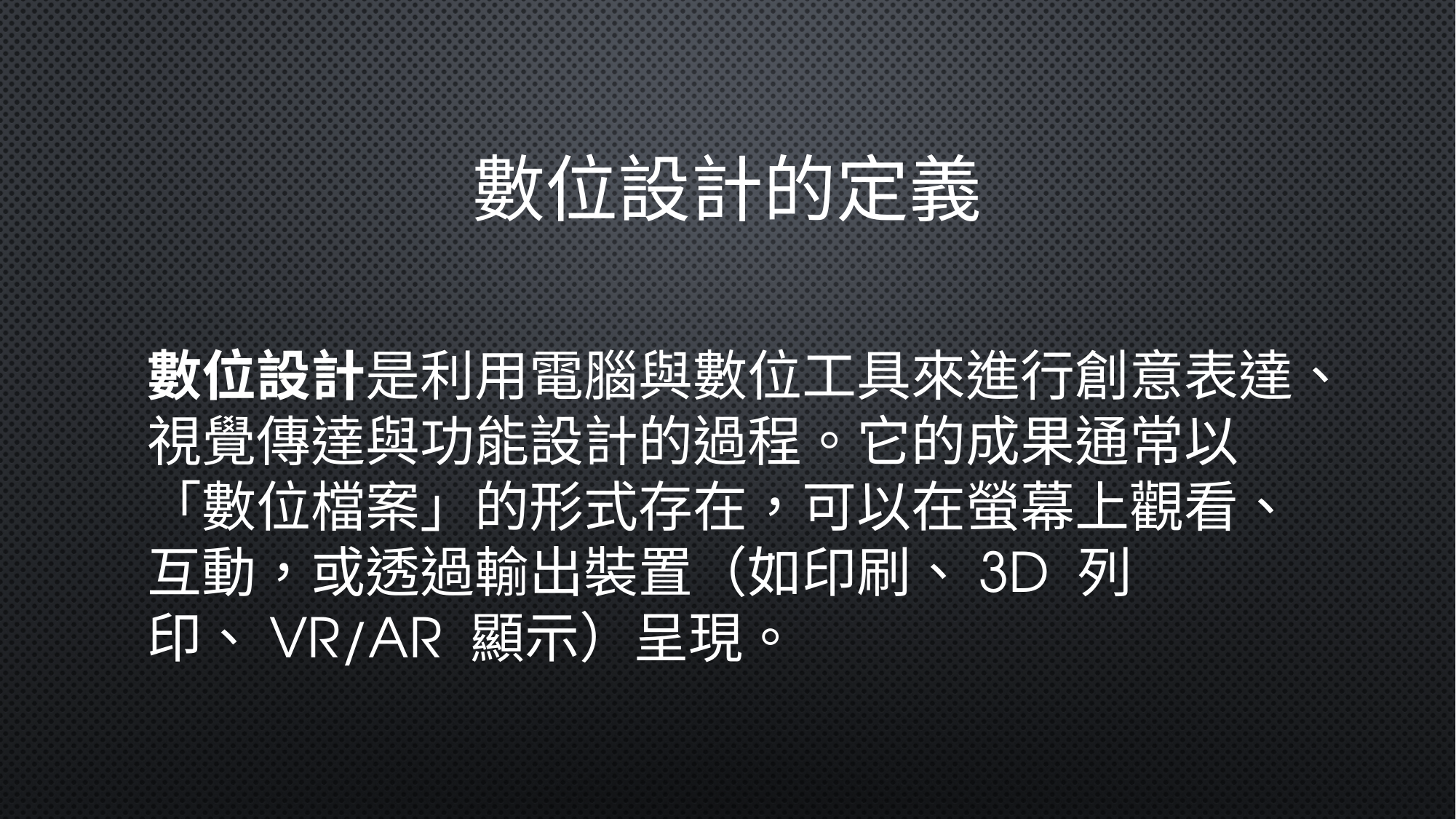

# 數位設計的定義
數位設計是利用電腦與數位工具來進行創意表達、視覺傳達與功能設計的過程。它的成果通常以「數位檔案」的形式存在，可以在螢幕上觀看、互動，或透過輸出裝置（如印刷、3D 列印、VR/AR 顯示）呈現。